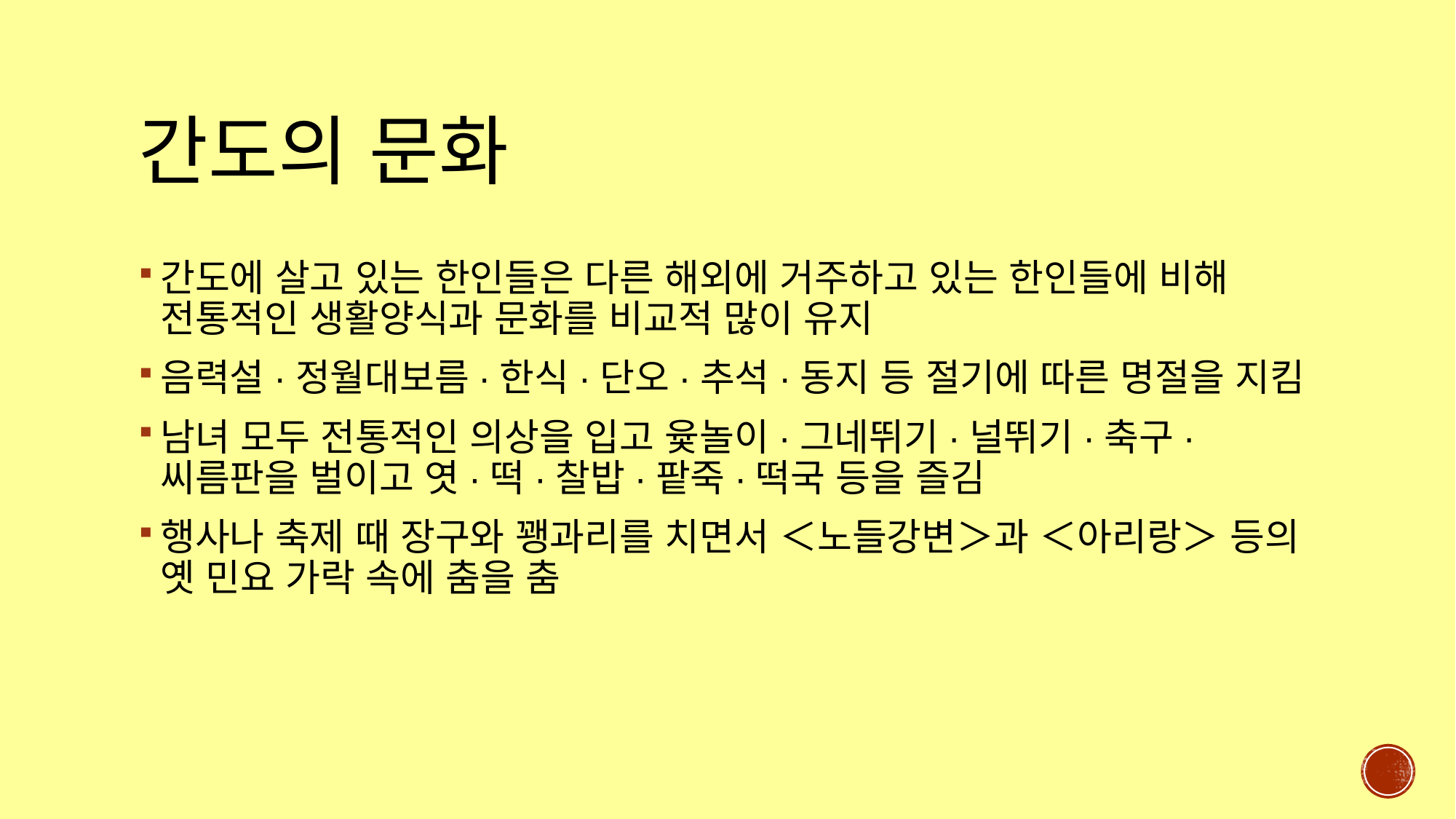

# 간도의 문화
간도에 살고 있는 한인들은 다른 해외에 거주하고 있는 한인들에 비해 전통적인 생활양식과 문화를 비교적 많이 유지
음력설·정월대보름·한식·단오·추석·동지 등 절기에 따른 명절을 지킴
남녀 모두 전통적인 의상을 입고 윷놀이·그네뛰기·널뛰기·축구·씨름판을 벌이고 엿·떡·찰밥·팥죽·떡국 등을 즐김
행사나 축제 때 장구와 꽹과리를 치면서 ＜노들강변＞과 ＜아리랑＞ 등의 옛 민요 가락 속에 춤을 춤